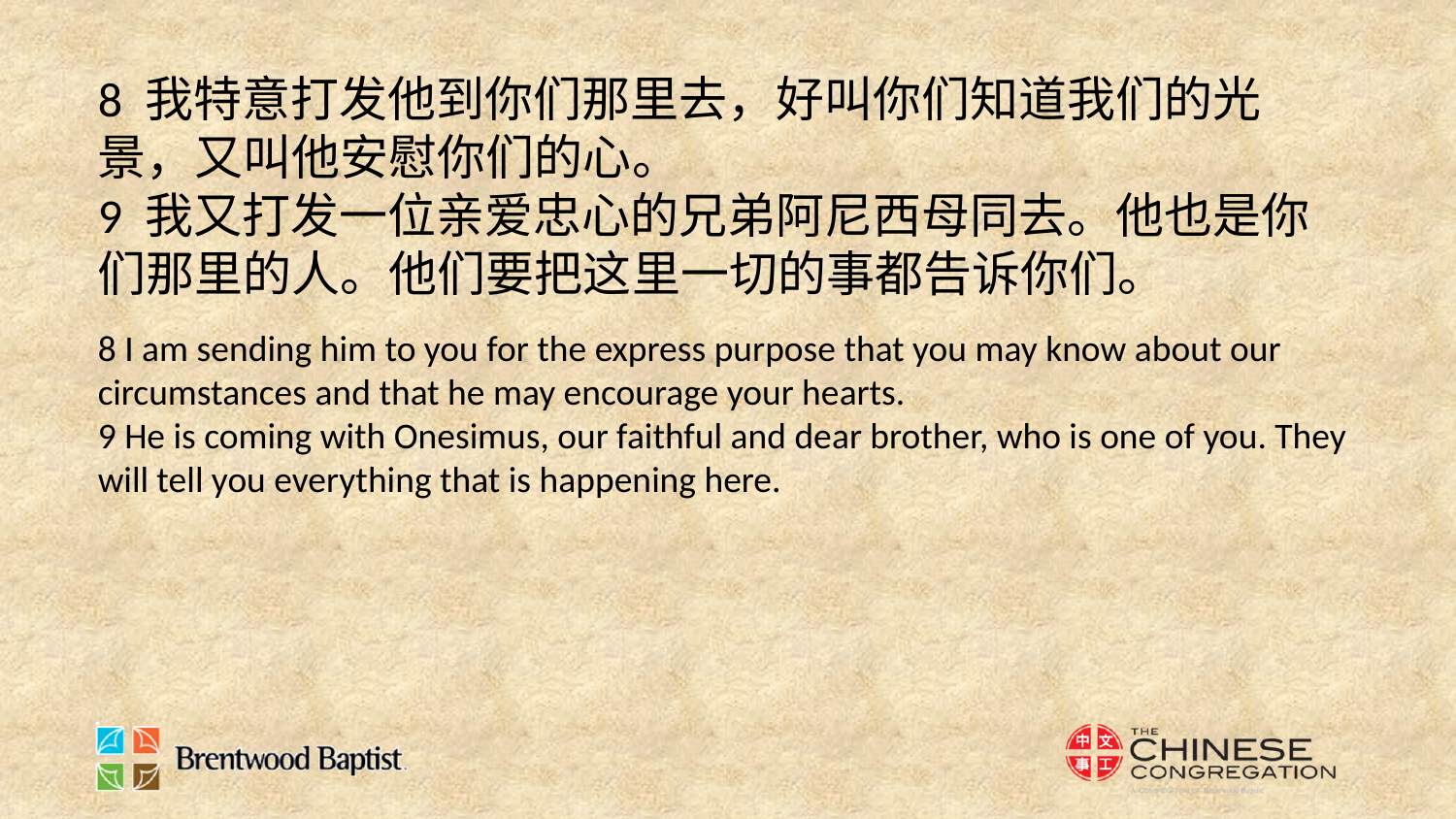

8 我特意打发他到你们那里去，好叫你们知道我们的光景，又叫他安慰你们的心。
9 我又打发一位亲爱忠心的兄弟阿尼西母同去。他也是你们那里的人。他们要把这里一切的事都告诉你们。

8 I am sending him to you for the express purpose that you may know about our circumstances and that he may encourage your hearts.
9 He is coming with Onesimus, our faithful and dear brother, who is one of you. They will tell you everything that is happening here.